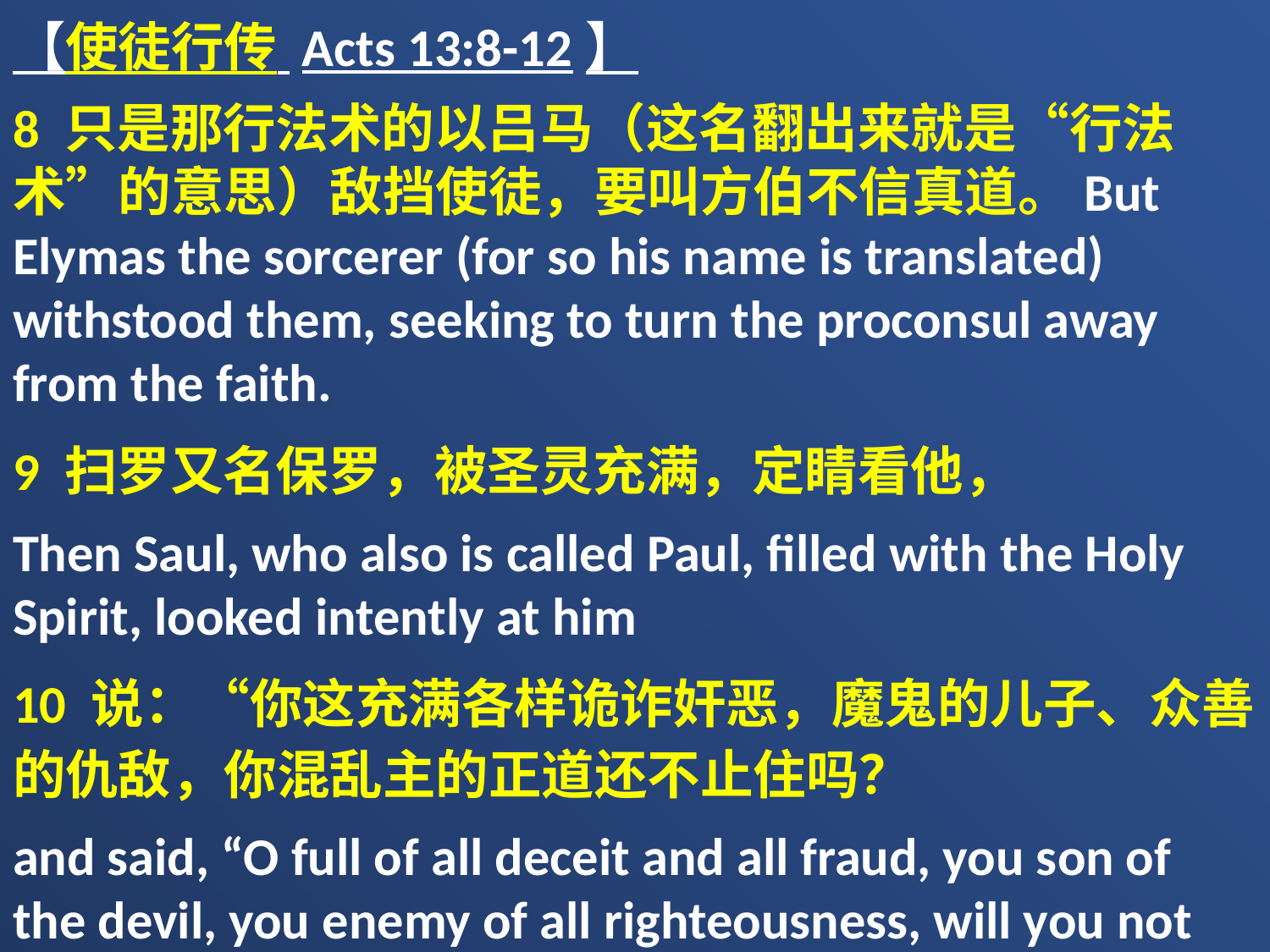

【使徒行传 Acts 13:8-12】
8 只是那行法术的以吕马（这名翻出来就是“行法术”的意思）敌挡使徒，要叫方伯不信真道。But Elymas the sorcerer (for so his name is translated) withstood them, seeking to turn the proconsul away from the faith.
9 扫罗又名保罗，被圣灵充满，定睛看他，
Then Saul, who also is called Paul, filled with the Holy Spirit, looked intently at him
10 说：“你这充满各样诡诈奸恶，魔鬼的儿子、众善的仇敌，你混乱主的正道还不止住吗？
and said, “O full of all deceit and all fraud, you son of the devil, you enemy of all righteousness, will you not cease perverting the straight ways of the Lord?